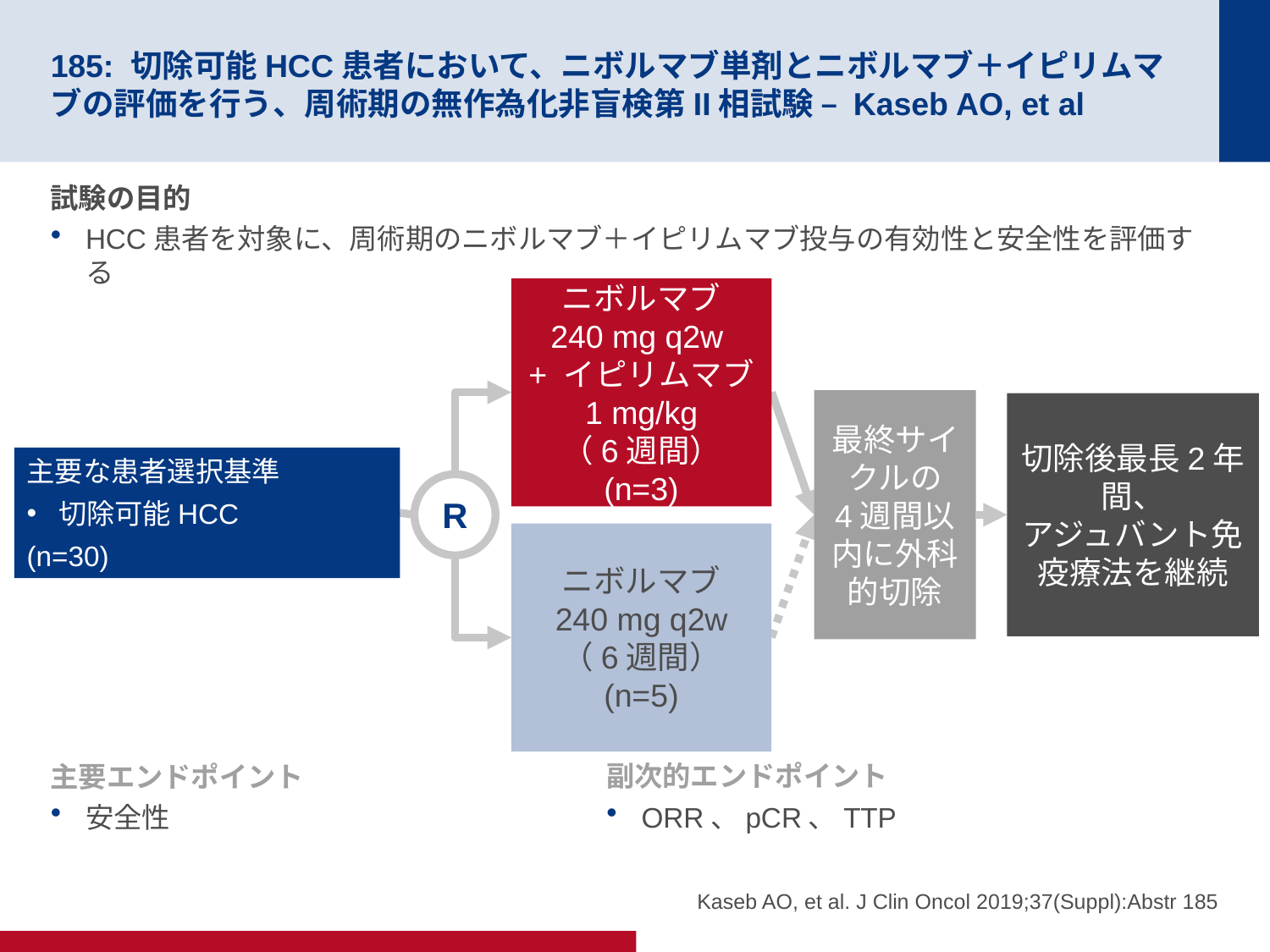

# 185: 切除可能HCC患者において、ニボルマブ単剤とニボルマブ＋イピリムマブの評価を行う、周術期の無作為化非盲検第II相試験 – Kaseb AO, et al
試験の目的
HCC患者を対象に、周術期のニボルマブ＋イピリムマブ投与の有効性と安全性を評価する
ニボルマブ
240 mg q2w
+ イピリムマブ
1 mg/kg
（6週間）
(n=3)
最終サイクルの
4週間以内に外科的切除
切除後最長2年間、
アジュバント免疫療法を継続
主要な患者選択基準
切除可能HCC
(n=30)
R
ニボルマブ
240 mg q2w
（6週間）
(n=5)
主要エンドポイント
安全性

副次的エンドポイント
ORR、pCR、TTP
Kaseb AO, et al. J Clin Oncol 2019;37(Suppl):Abstr 185